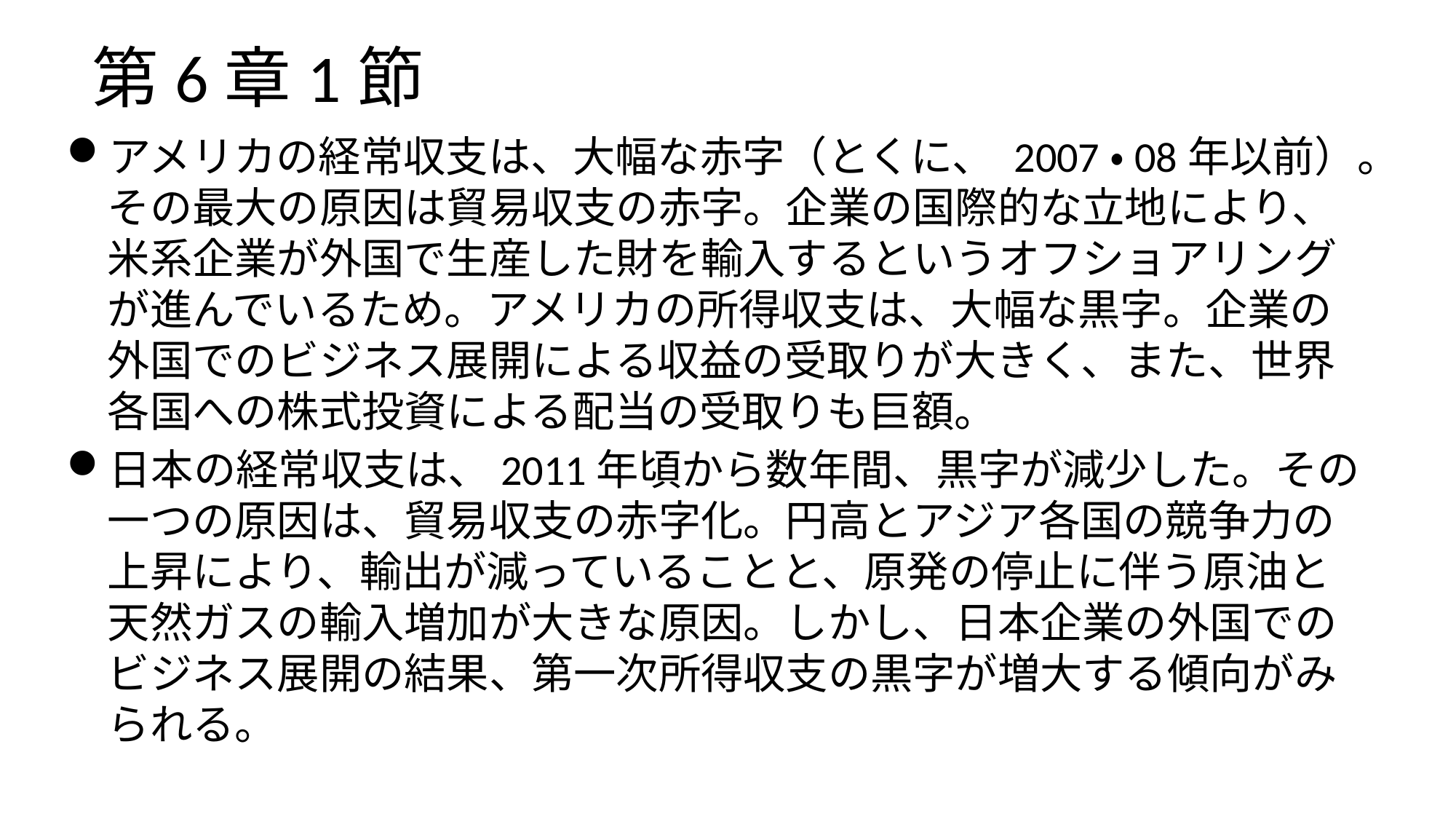

# 第6章1節
アメリカの経常収支は、大幅な赤字（とくに、 2007・08年以前）。その最大の原因は貿易収支の赤字。企業の国際的な立地により、米系企業が外国で生産した財を輸入するというオフショアリングが進んでいるため。アメリカの所得収支は、大幅な黒字。企業の外国でのビジネス展開による収益の受取りが大きく、また、世界各国への株式投資による配当の受取りも巨額。
日本の経常収支は、2011年頃から数年間、黒字が減少した。その一つの原因は、貿易収支の赤字化。円高とアジア各国の競争力の上昇により、輸出が減っていることと、原発の停止に伴う原油と天然ガスの輸入増加が大きな原因。しかし、日本企業の外国でのビジネス展開の結果、第一次所得収支の黒字が増大する傾向がみられる。